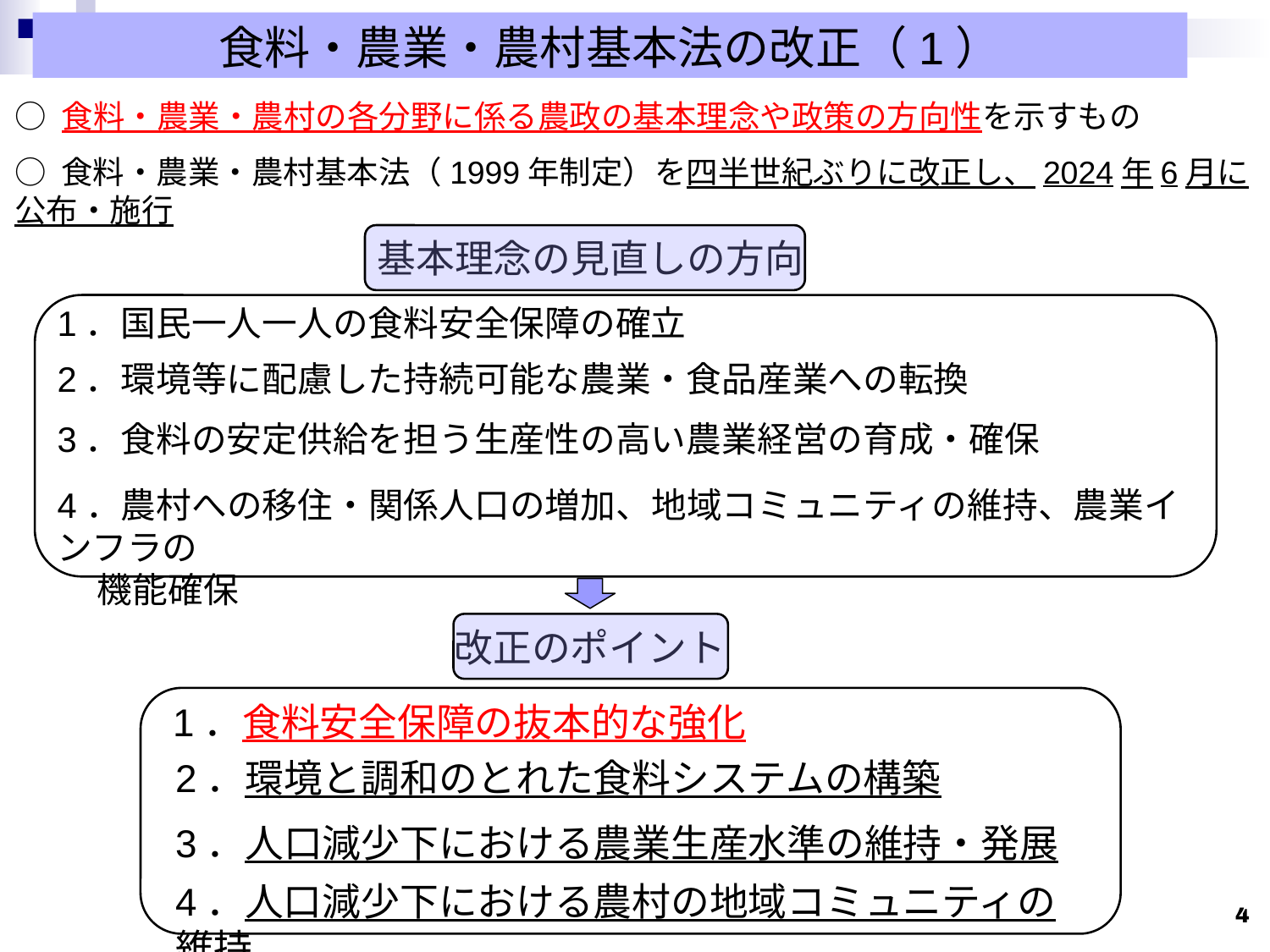

食料・農業・農村基本法の改正（1）
○ 食料・農業・農村の各分野に係る農政の基本理念や政策の方向性を示すもの
○ 食料・農業・農村基本法（1999年制定）を四半世紀ぶりに改正し、2024年6月に公布・施行

基本理念の見直しの方向

1．国民一人一人の食料安全保障の確立
2．環境等に配慮した持続可能な農業・食品産業への転換
3．食料の安定供給を担う生産性の高い農業経営の育成・確保
4．農村への移住・関係人口の増加、地域コミュニティの維持、農業インフラの
    機能確保

改正のポイント

1．食料安全保障の抜本的な強化
2．環境と調和のとれた食料システムの構築
3．人口減少下における農業生産水準の維持・発展
4．人口減少下における農村の地域コミュニティの維持
4